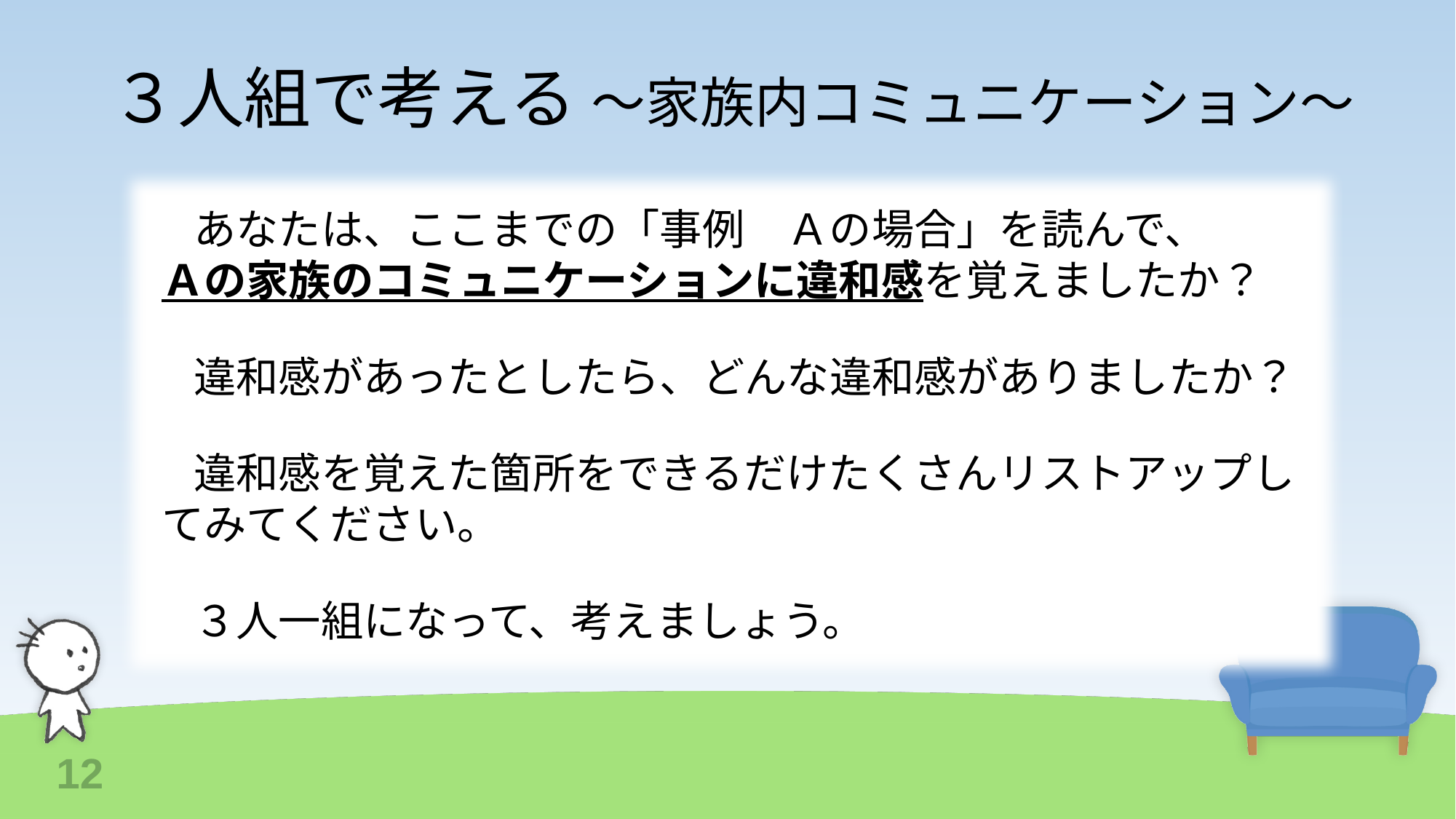

# ３人組で考える ～家族内コミュニケーション～
あなたは、ここまでの「事例　Ａの場合」を読んで、　　Ａの家族のコミュニケーションに違和感を覚えましたか？
違和感があったとしたら、どんな違和感がありましたか？
違和感を覚えた箇所をできるだけたくさんリストアップしてみてください。
３人一組になって、考えましょう。
12